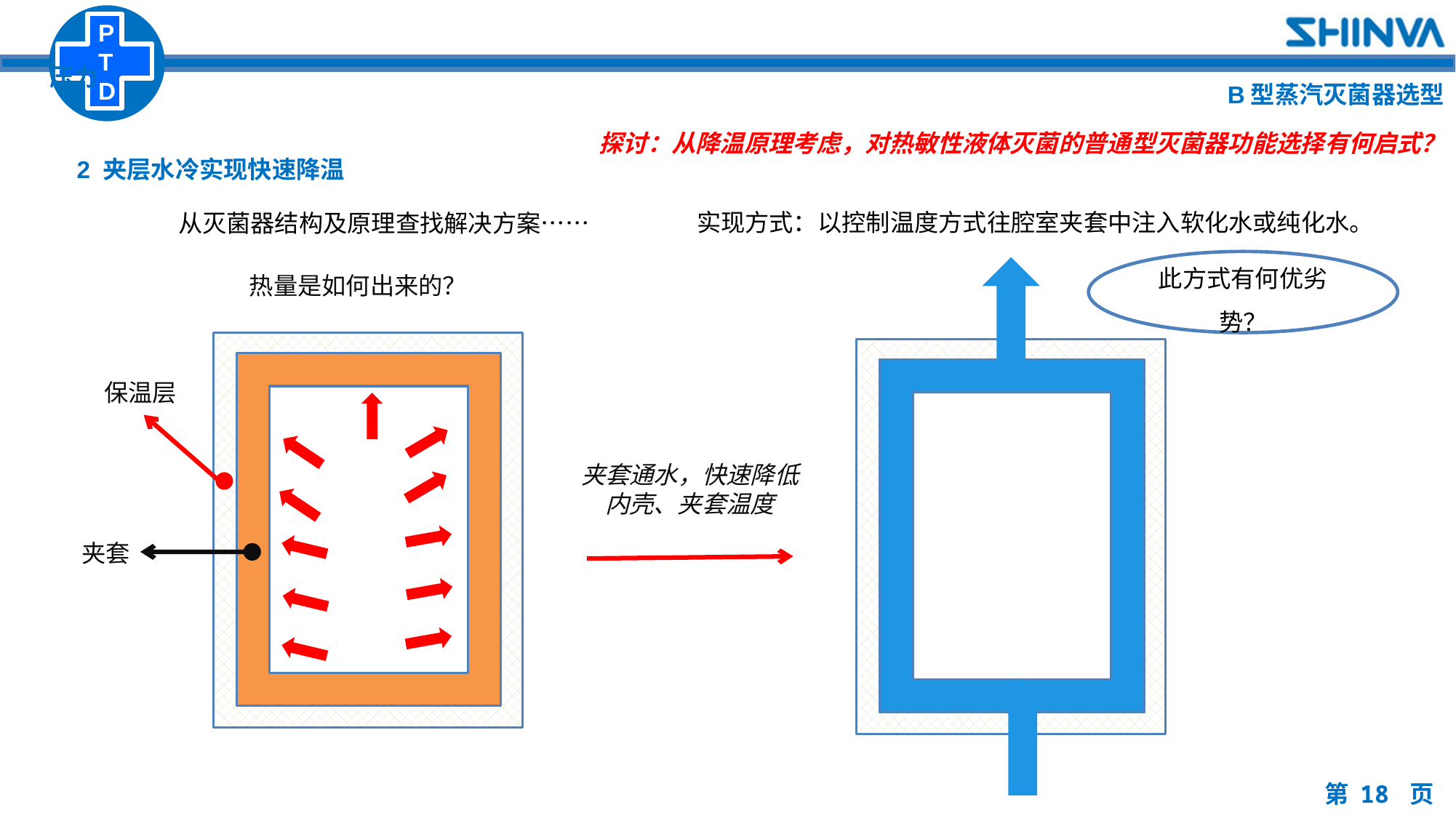

压力
B型蒸汽灭菌器选型
探讨：从降温原理考虑，对热敏性液体灭菌的普通型灭菌器功能选择有何启式？
2 夹层水冷实现快速降温
实现方式：以控制温度方式往腔室夹套中注入软化水或纯化水。
从灭菌器结构及原理查找解决方案……
热量是如何出来的？
此方式有何优劣势？

保温层

夹套通水，快速降低内壳、夹套温度

夹套